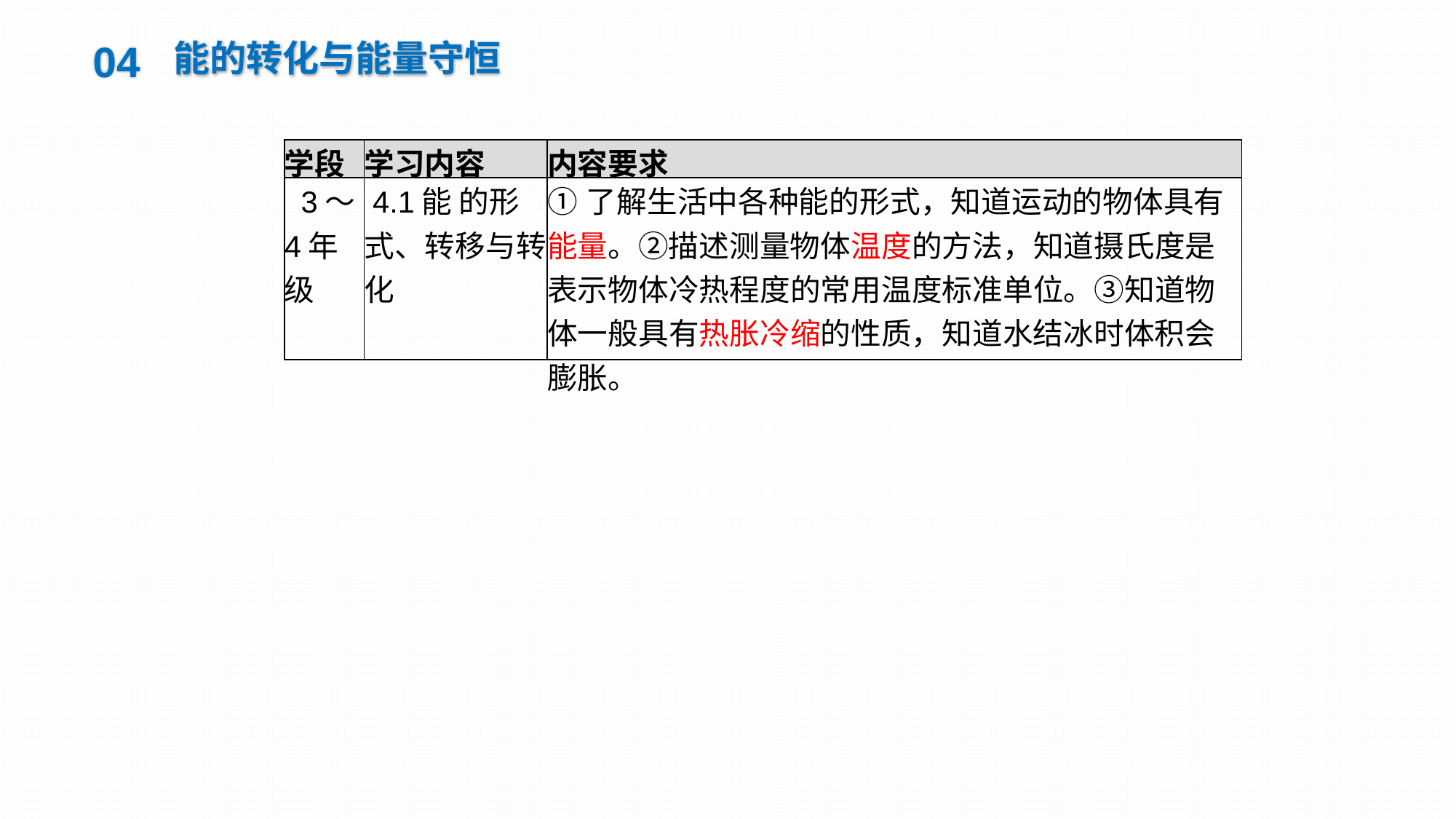

04
能的转化与能量守恒
| 学段 | 学习内容 | 内容要求 |
| --- | --- | --- |
| 3～4年级 | 4.1能 的形式、转移与转化 | ①了解生活中各种能的形式，知道运动的物体具有能量。②描述测量物体温度的方法，知道摄氏度是表示物体冷热程度的常用温度标准单位。③知道物体一般具有热胀冷缩的性质，知道水结冰时体积会膨胀。 |